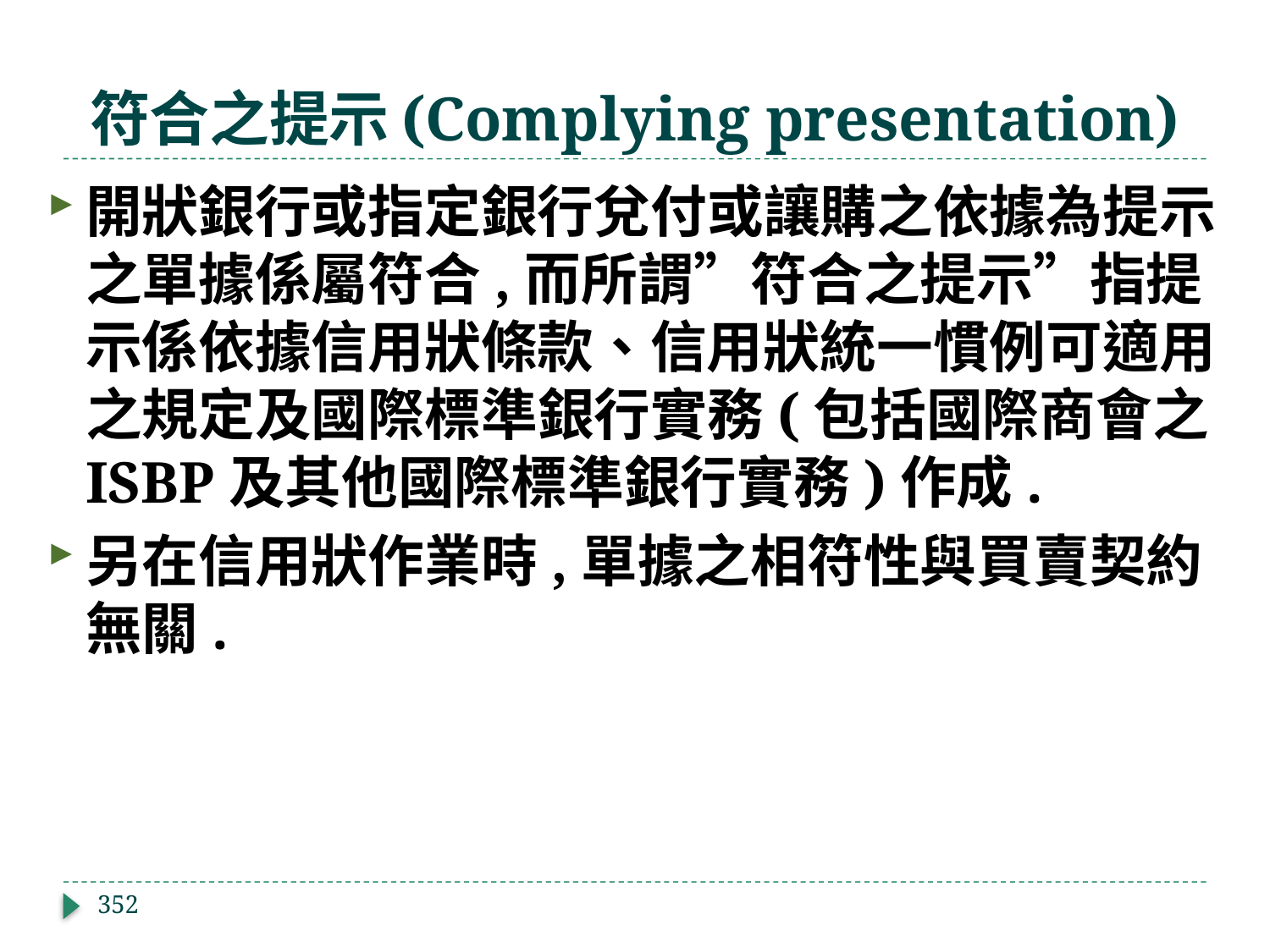

# 符合之提示(Complying presentation)
開狀銀行或指定銀行兌付或讓購之依據為提示之單據係屬符合,而所謂”符合之提示”指提示係依據信用狀條款、信用狀統一慣例可適用之規定及國際標準銀行實務(包括國際商會之ISBP及其他國際標準銀行實務)作成.
另在信用狀作業時,單據之相符性與買賣契約無關.
352